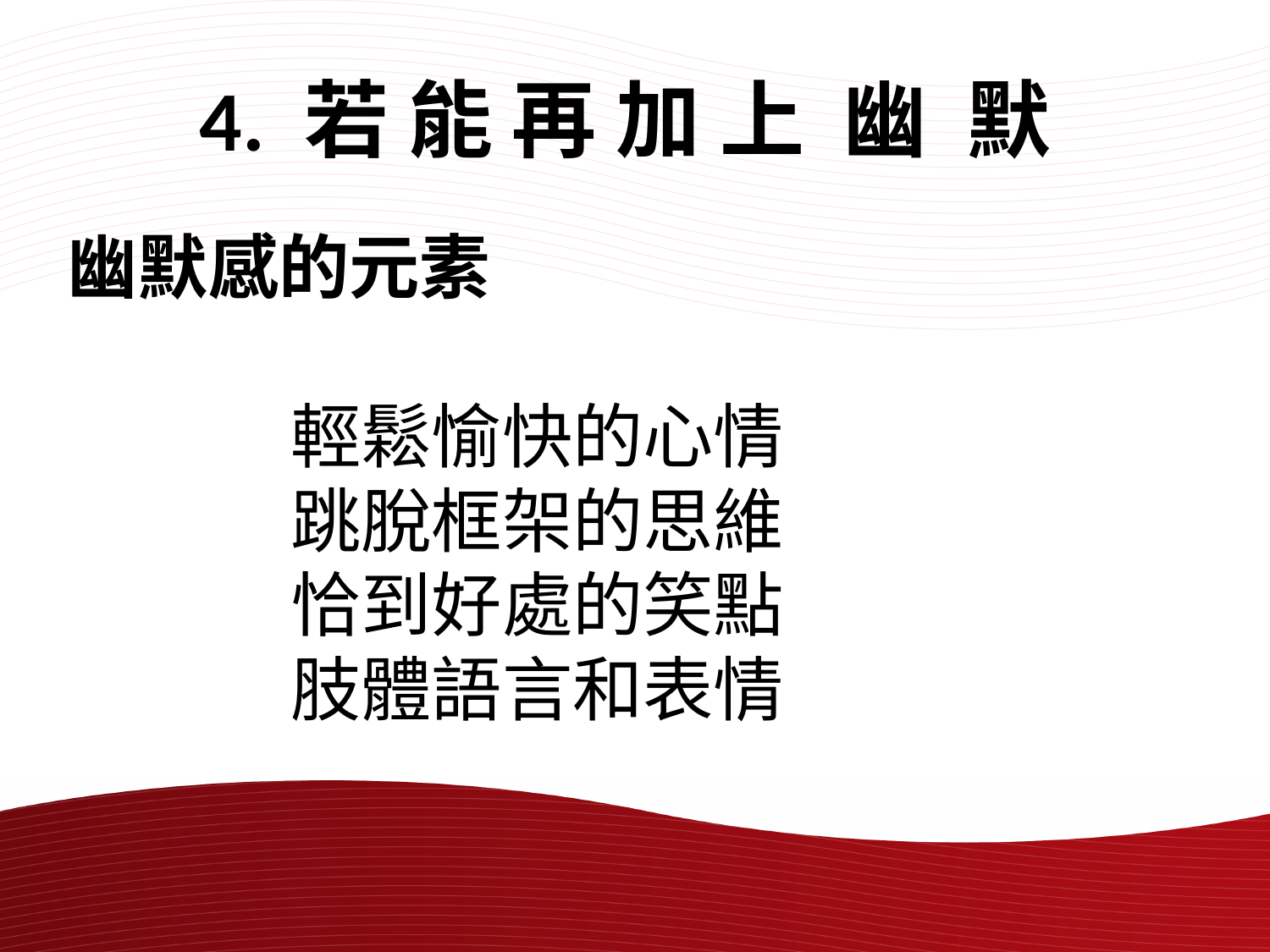

# 4. 若 能 再 加 上  幽  默
幽默感的元素

             輕鬆愉快的心情
             跳脫框架的思維
             恰到好處的笑點
             肢體語言和表情